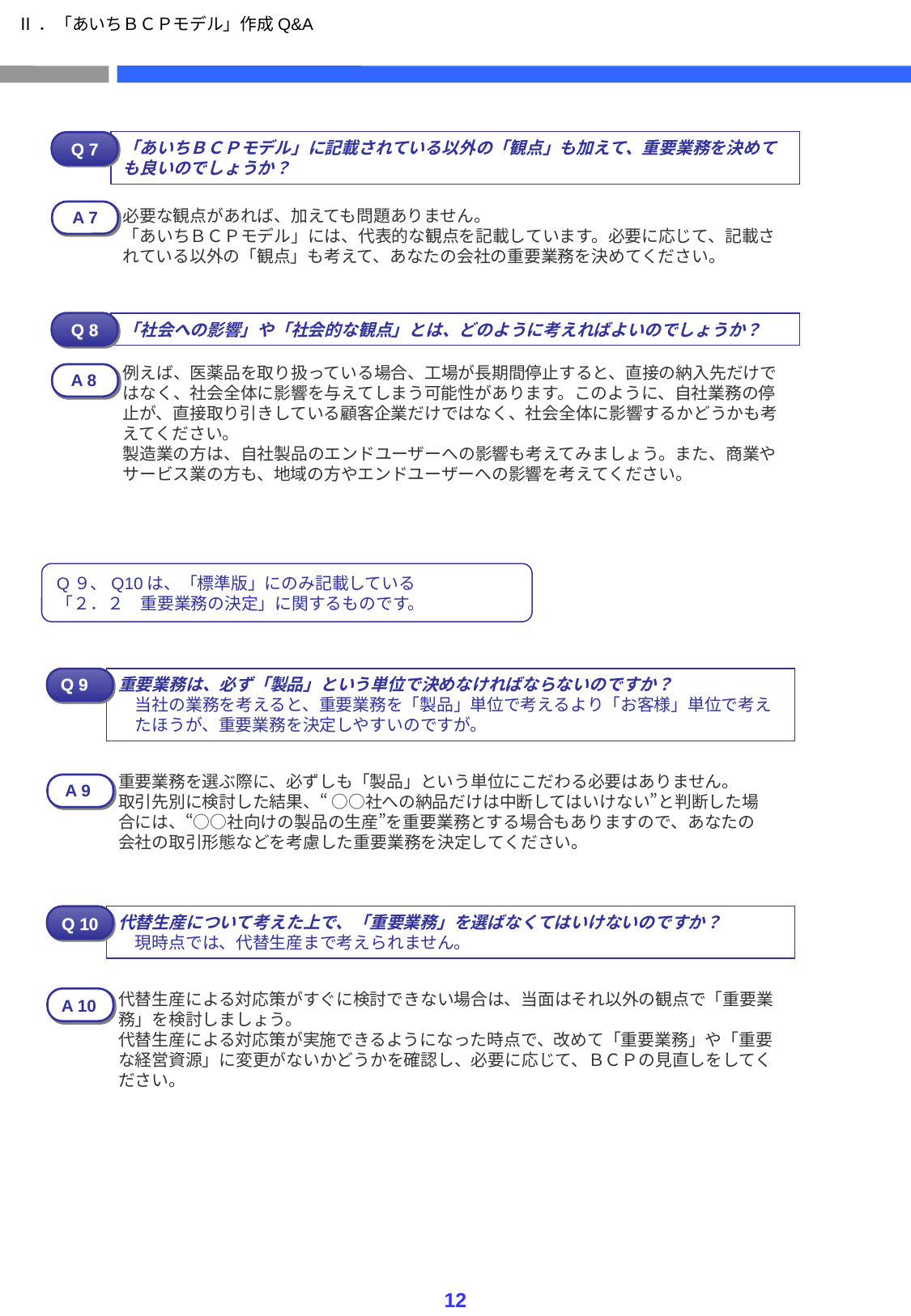

Ⅱ．「あいちＢＣＰモデル」作成Q&A
「あいちＢＣＰモデル」に記載されている以外の「観点」も加えて、重要業務を決めても良いのでしょうか？

Q 7
必要な観点があれば、加えても問題ありません。
「あいちＢＣＰモデル」には、代表的な観点を記載しています。必要に応じて、記載されている以外の「観点」も考えて、あなたの会社の重要業務を決めてください。
A 7

「社会への影響」や「社会的な観点」とは、どのように考えればよいのでしょうか？

Q 8
例えば、医薬品を取り扱っている場合、工場が長期間停止すると、直接の納入先だけではなく、社会全体に影響を与えてしまう可能性があります。このように、自社業務の停止が、直接取り引きしている顧客企業だけではなく、社会全体に影響するかどうかも考えてください。
製造業の方は、自社製品のエンドユーザーへの影響も考えてみましょう。また、商業やサービス業の方も、地域の方やエンドユーザーへの影響を考えてください。
A 8

Q９、Q10は、「標準版」にのみ記載している
「２．２　重要業務の決定」に関するものです。
 Q 9
重要業務は、必ず「製品」という単位で決めなければならないのですか？
　当社の業務を考えると、重要業務を「製品」単位で考えるより「お客様」単位で考え
　たほうが、重要業務を決定しやすいのですが。

重要業務を選ぶ際に、必ずしも「製品」という単位にこだわる必要はありません。
取引先別に検討した結果、“ ○○社への納品だけは中断してはいけない”と判断した場合には、“○○社向けの製品の生産”を重要業務とする場合もありますので、あなたの会社の取引形態などを考慮した重要業務を決定してください。
A 9

代替生産について考えた上で、「重要業務」を選ばなくてはいけないのですか？
　現時点では、代替生産まで考えられません。

Q 10
代替生産による対応策がすぐに検討できない場合は、当面はそれ以外の観点で「重要業務」を検討しましょう。
代替生産による対応策が実施できるようになった時点で、改めて「重要業務」や「重要な経営資源」に変更がないかどうかを確認し、必要に応じて、ＢＣＰの見直しをしてください。
A 10

12